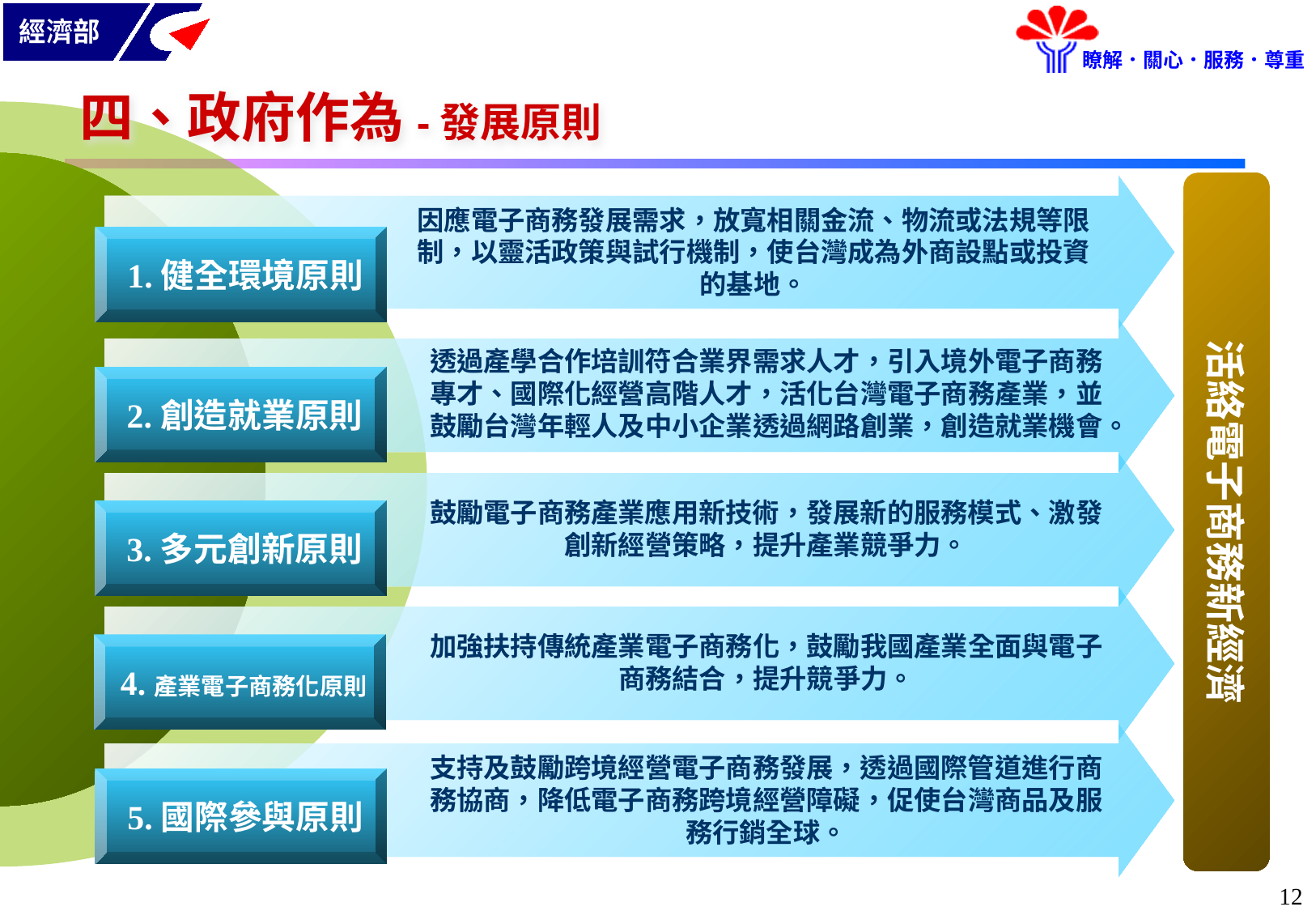

# 四、政府作為-發展原則
活絡電子商務新經濟

因應電子商務發展需求，放寬相關金流、物流或法規等限制，以靈活政策與試行機制，使台灣成為外商設點或投資的基地。

 1.健全環境原則

透過產學合作培訓符合業界需求人才，引入境外電子商務專才、國際化經營高階人才，活化台灣電子商務產業，並鼓勵台灣年輕人及中小企業透過網路創業，創造就業機會。
 2.創造就業原則

鼓勵電子商務產業應用新技術，發展新的服務模式、激發創新經營策略，提升產業競爭力。
 3.多元創新原則

加強扶持傳統產業電子商務化，鼓勵我國產業全面與電子商務結合，提升競爭力。
 4.產業電子商務化原則

支持及鼓勵跨境經營電子商務發展，透過國際管道進行商務協商，降低電子商務跨境經營障礙，促使台灣商品及服務行銷全球。
 5.國際參與原則
12